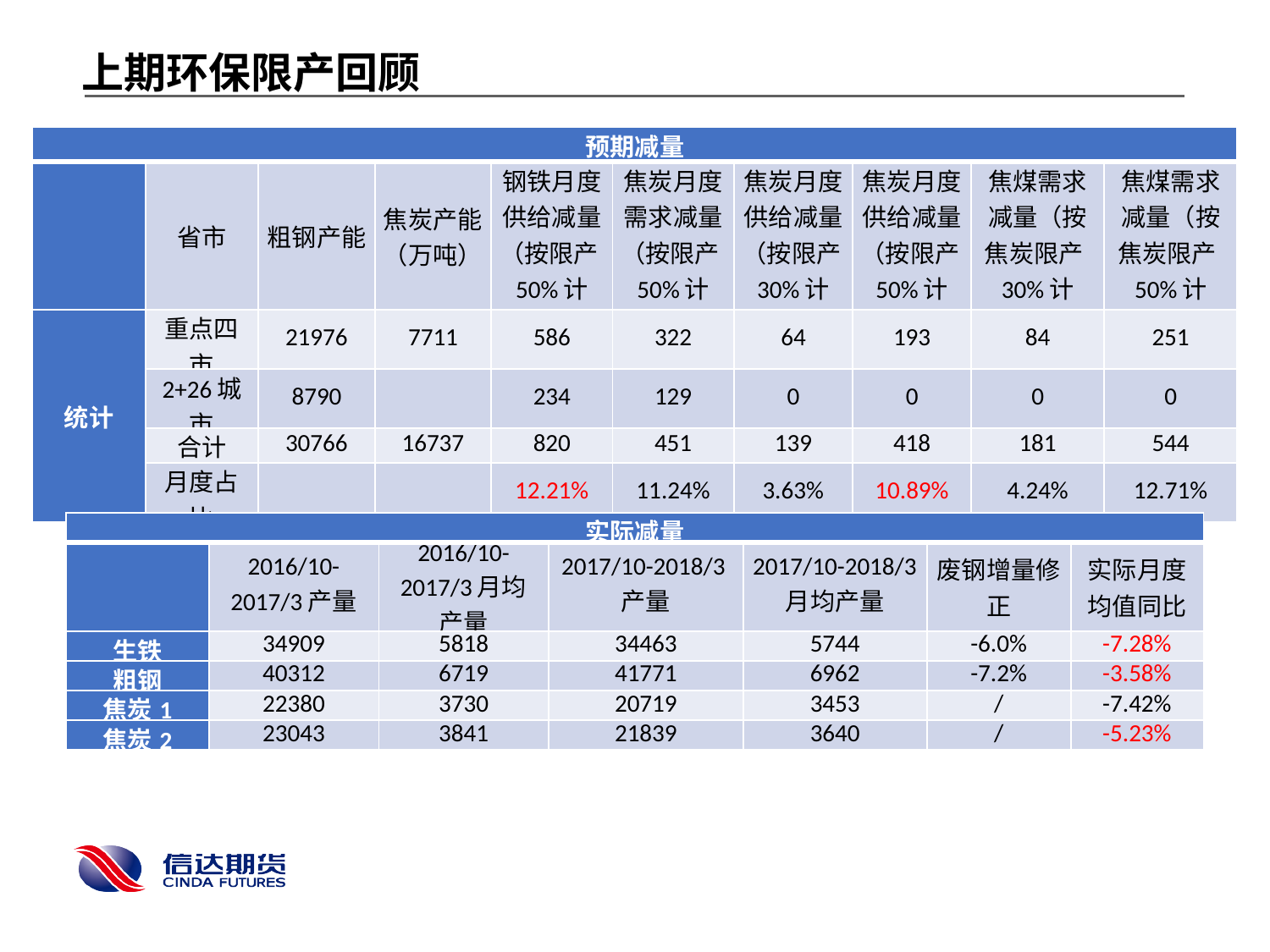

上期环保限产回顾
| 预期减量 |  |  |  |  |  |  |  |  |  |
| --- | --- | --- | --- | --- | --- | --- | --- | --- | --- |
|  | 省市 | 粗钢产能 | 焦炭产能（万吨） | 钢铁月度供给减量（按限产50%计算） | 焦炭月度需求减量（按限产50%计算） | 焦炭月度供给减量（按限产30%计算） | 焦炭月度供给减量（按限产50%计算） | 焦煤需求减量（按焦炭限产30%计算） | 焦煤需求减量（按焦炭限产50%计算） |
| 统计 | 重点四市 | 21976 | 7711 | 586 | 322 | 64 | 193 | 84 | 251 |
|  | 2+26城市 | 8790 |  | 234 | 129 | 0 | 0 | 0 | 0 |
|  | 合计 | 30766 | 16737 | 820 | 451 | 139 | 418 | 181 | 544 |
|  | 月度占比 |  |  | 12.21% | 11.24% | 3.63% | 10.89% | 4.24% | 12.71% |
| 实际减量 |  |  |  |  |  |  |
| --- | --- | --- | --- | --- | --- | --- |
|  | 2016/10-2017/3产量 | 2016/10-2017/3月均产量 | 2017/10-2018/3产量 | 2017/10-2018/3月均产量 | 废钢增量修正 | 实际月度均值同比 |
| 生铁 | 34909 | 5818 | 34463 | 5744 | -6.0% | -7.28% |
| 粗钢 | 40312 | 6719 | 41771 | 6962 | -7.2% | -3.58% |
| 焦炭1 | 22380 | 3730 | 20719 | 3453 | / | -7.42% |
| 焦炭2 | 23043 | 3841 | 21839 | 3640 | / | -5.23% |